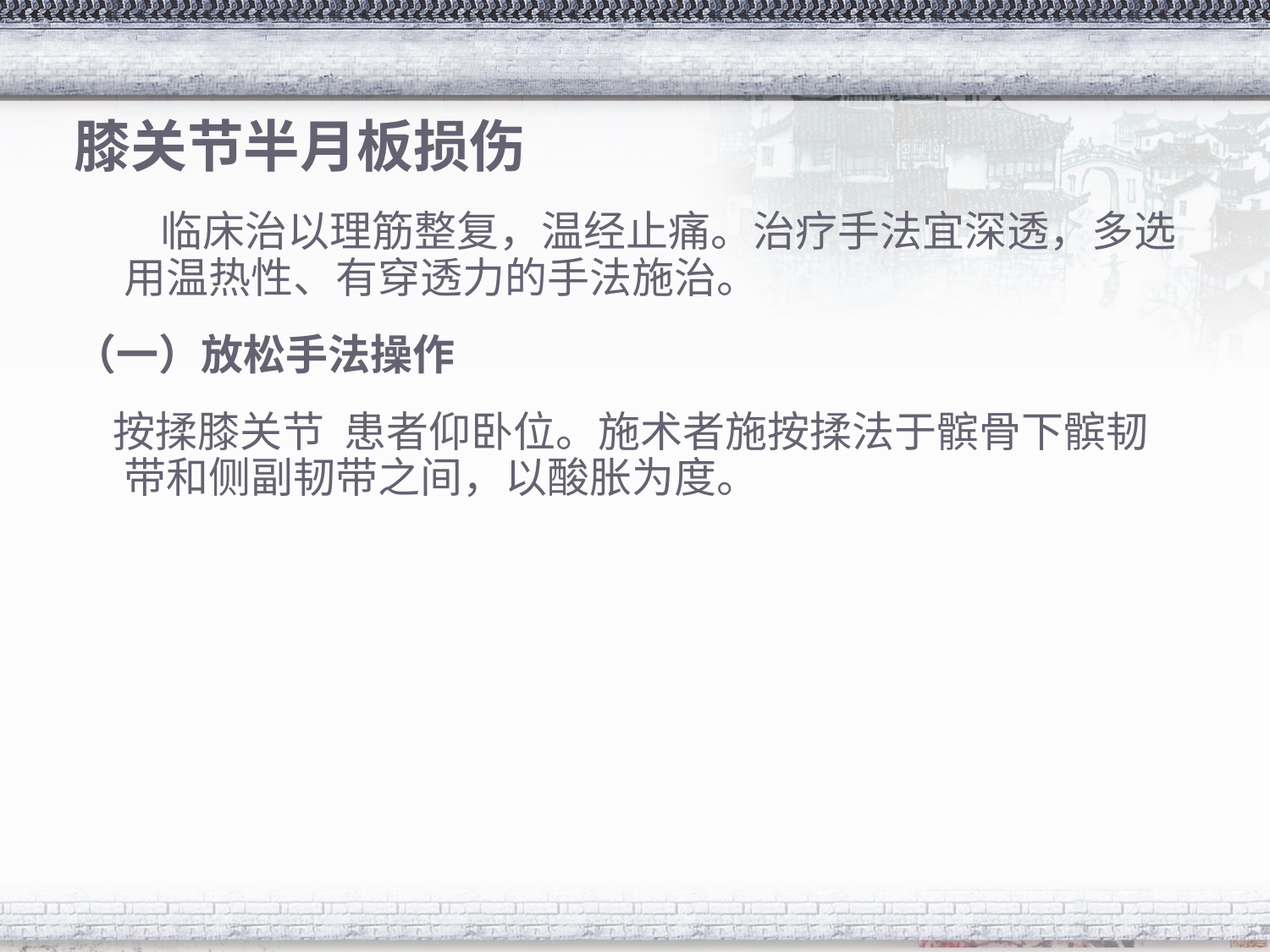

# 膝关节半月板损伤
        临床治以理筋整复，温经止痛。治疗手法宜深透，多选用温热性、有穿透力的手法施治。
（一）放松手法操作
   按揉膝关节  患者仰卧位。施术者施按揉法于髌骨下髌韧带和侧副韧带之间，以酸胀为度。